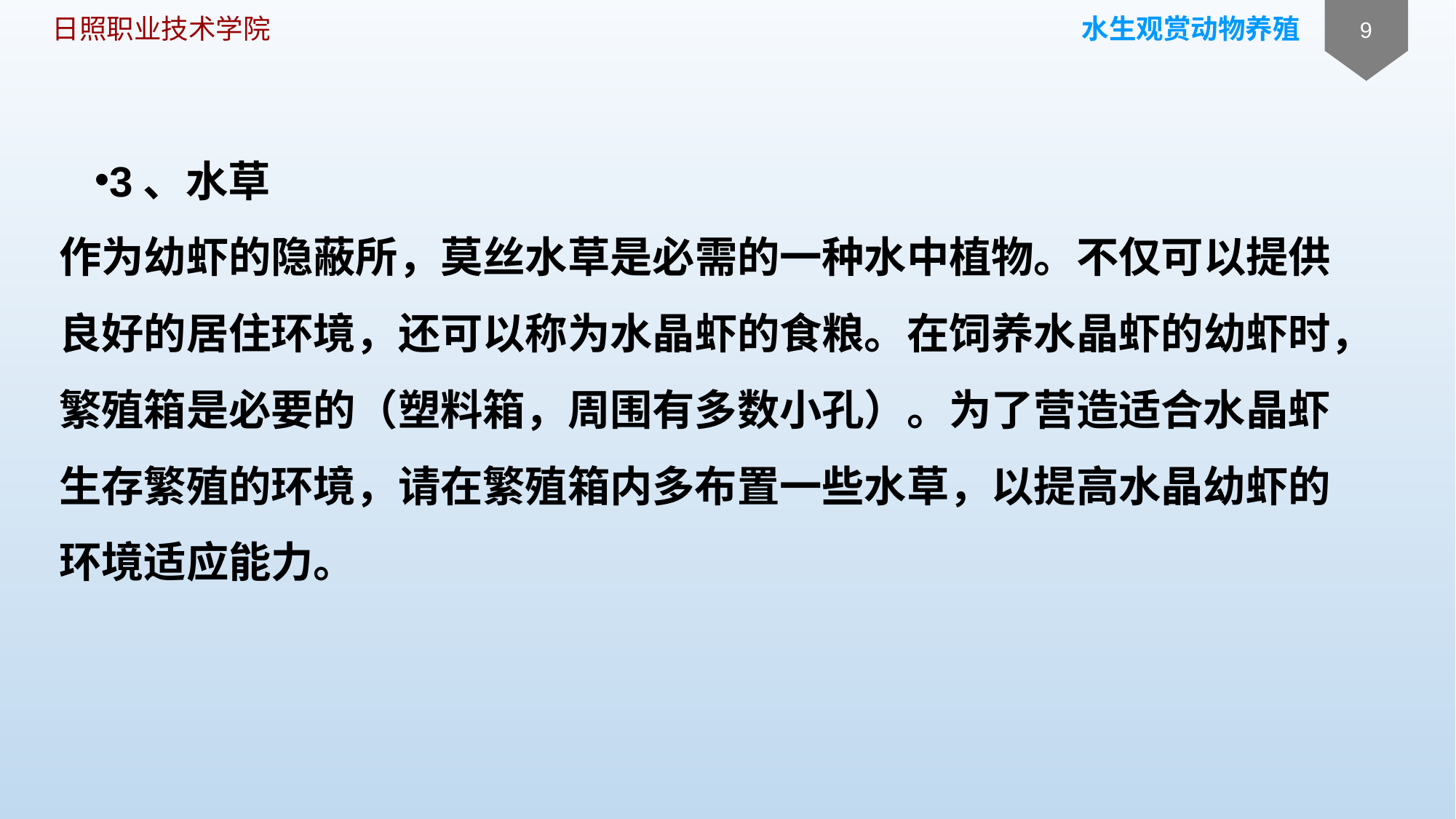

3、水草
作为幼虾的隐蔽所，莫丝水草是必需的一种水中植物。不仅可以提供良好的居住环境，还可以称为水晶虾的食粮。在饲养水晶虾的幼虾时，繁殖箱是必要的（塑料箱，周围有多数小孔）。为了营造适合水晶虾生存繁殖的环境，请在繁殖箱内多布置一些水草，以提高水晶幼虾的环境适应能力。